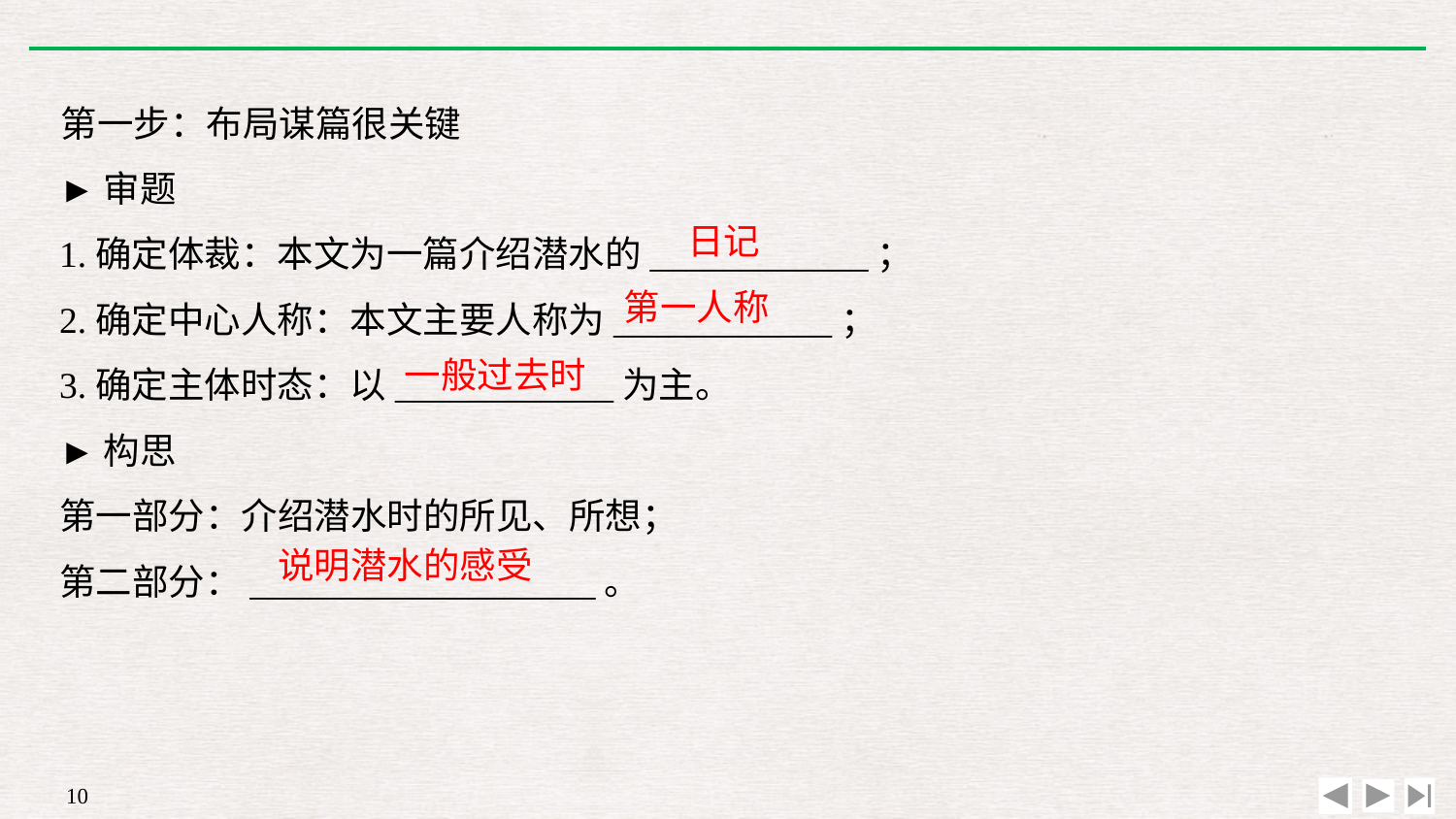

第一步：布局谋篇很关键
►审题
1.确定体裁：本文为一篇介绍潜水的____________；
2.确定中心人称：本文主要人称为____________；
3.确定主体时态：以____________为主。
►构思
第一部分：介绍潜水时的所见、所想；
第二部分：___________________。
日记
第一人称
一般过去时
说明潜水的感受